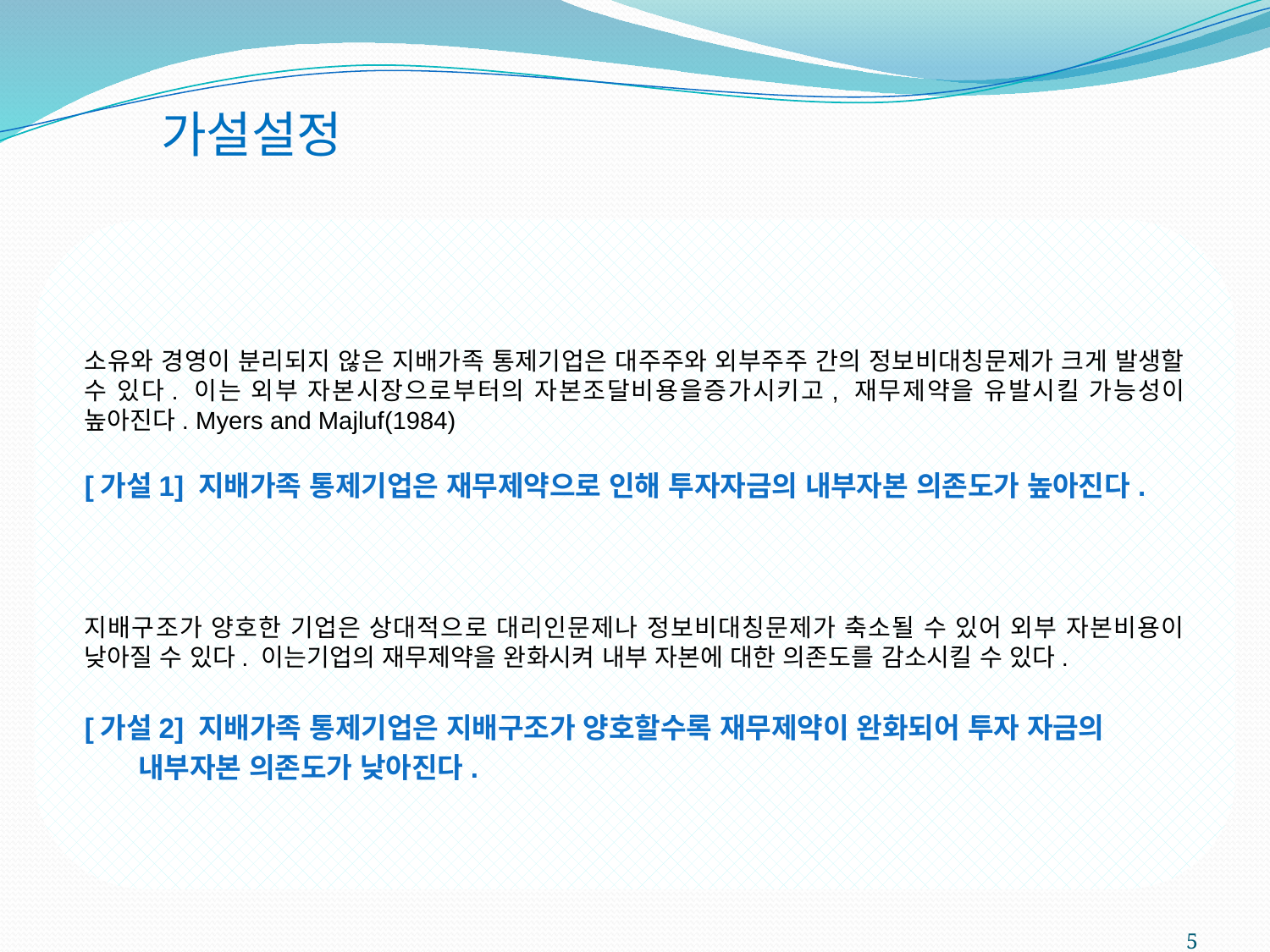

# 가설설정

소유와 경영이 분리되지 않은 지배가족 통제기업은 대주주와 외부주주 간의 정보비대칭문제가 크게 발생할 수 있다. 이는 외부 자본시장으로부터의 자본조달비용을증가시키고, 재무제약을 유발시킬 가능성이 높아진다. Myers and Majluf(1984)

[가설1] 지배가족 통제기업은 재무제약으로 인해 투자자금의 내부자본 의존도가 높아진다.

지배구조가 양호한 기업은 상대적으로 대리인문제나 정보비대칭문제가 축소될 수 있어 외부 자본비용이 낮아질 수 있다. 이는기업의 재무제약을 완화시켜 내부 자본에 대한 의존도를 감소시킬 수 있다.

[가설2] 지배가족 통제기업은 지배구조가 양호할수록 재무제약이 완화되어 투자 자금의
      내부자본 의존도가 낮아진다.

5